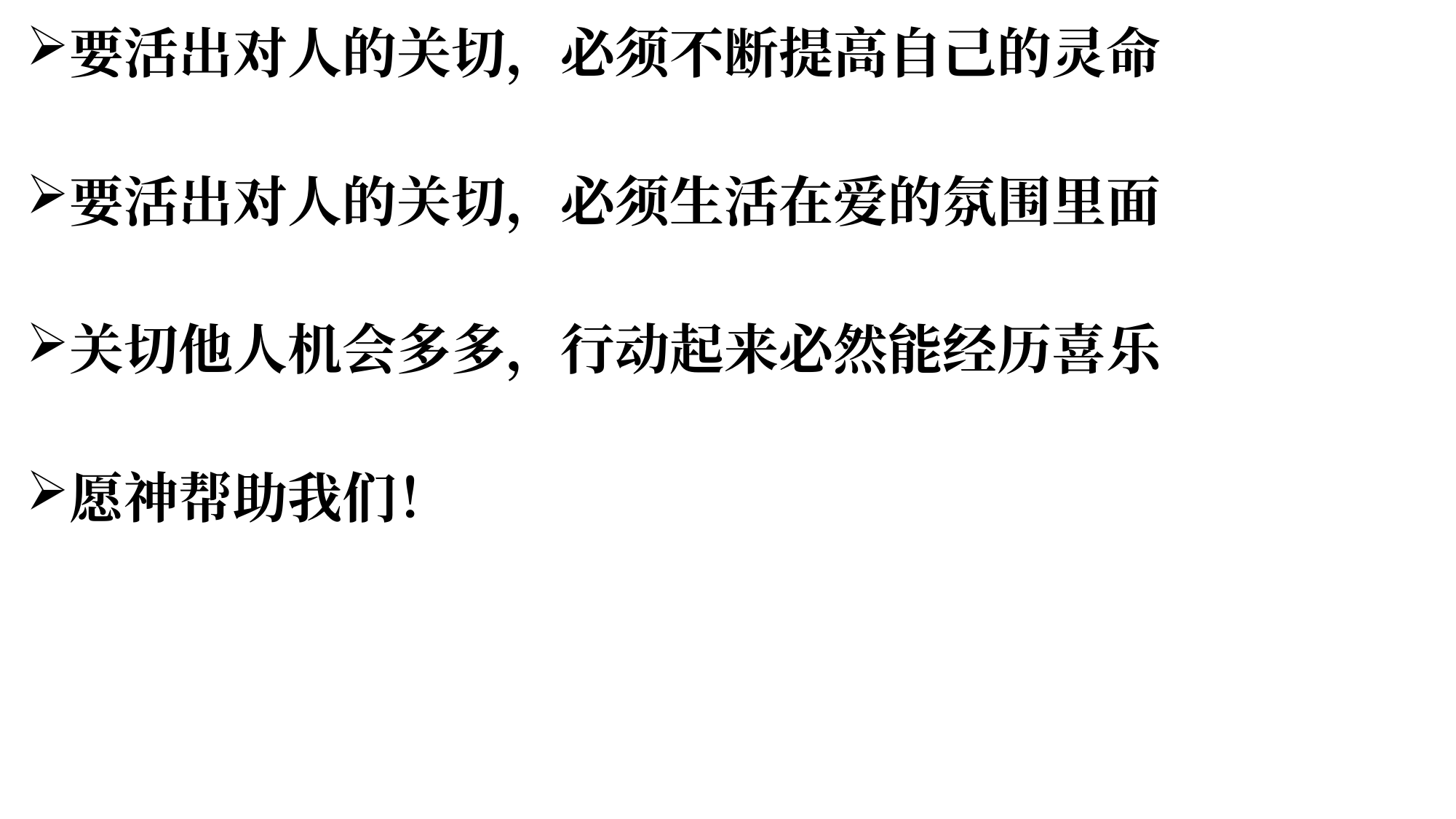

要活出对人的关切，必须不断提高自己的灵命

要活出对人的关切，必须生活在爱的氛围里面

关切他人机会多多，行动起来必然能经历喜乐

愿神帮助我们！